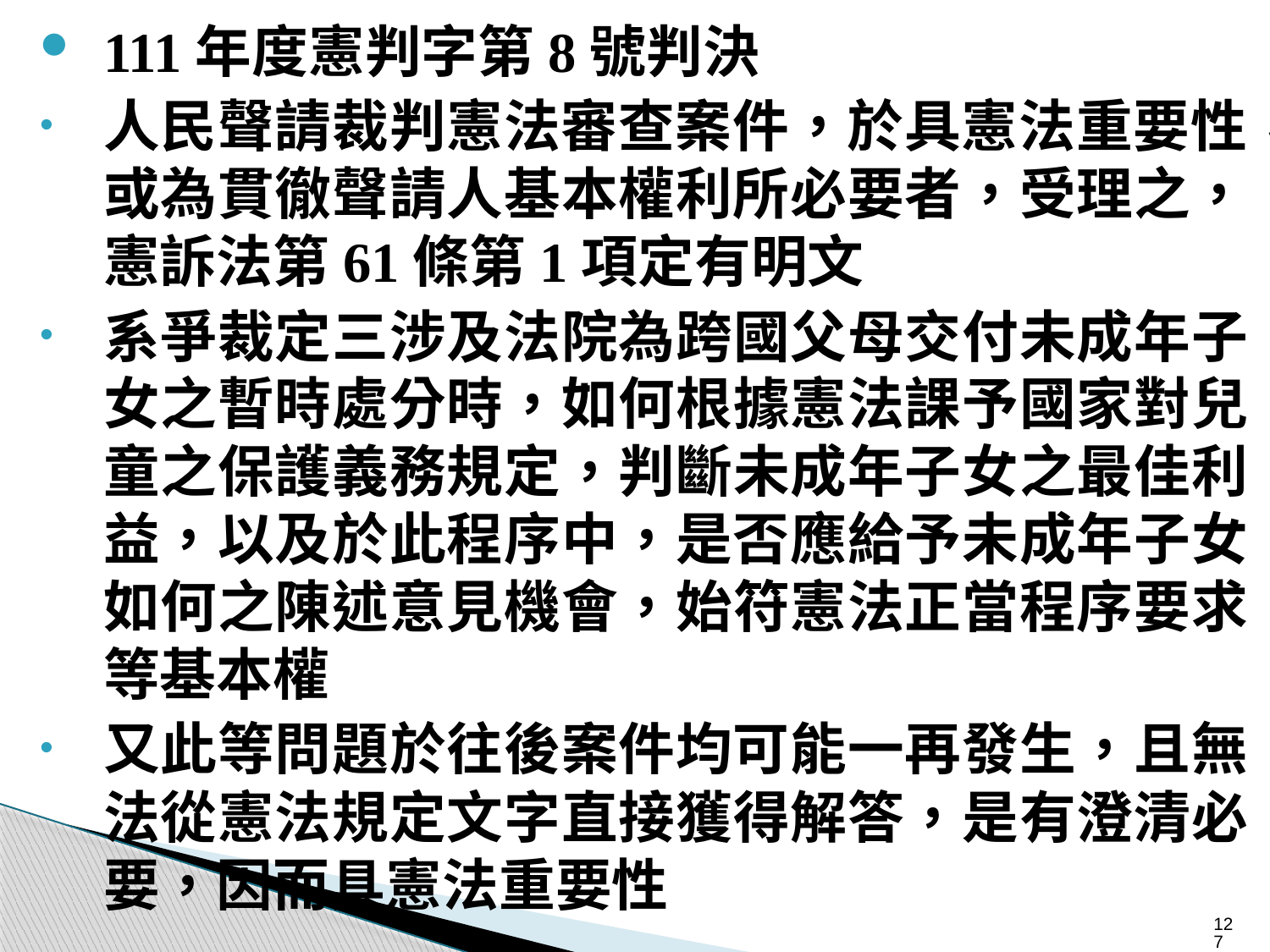

111年度憲判字第8號判決
人民聲請裁判憲法審查案件，於具憲法重要性，或為貫徹聲請人基本權利所必要者，受理之，憲訴法第61條第1項定有明文
系爭裁定三涉及法院為跨國父母交付未成年子女之暫時處分時，如何根據憲法課予國家對兒童之保護義務規定，判斷未成年子女之最佳利益，以及於此程序中，是否應給予未成年子女如何之陳述意見機會，始符憲法正當程序要求等基本權
又此等問題於往後案件均可能一再發生，且無法從憲法規定文字直接獲得解答，是有澄清必要，因而具憲法重要性
127